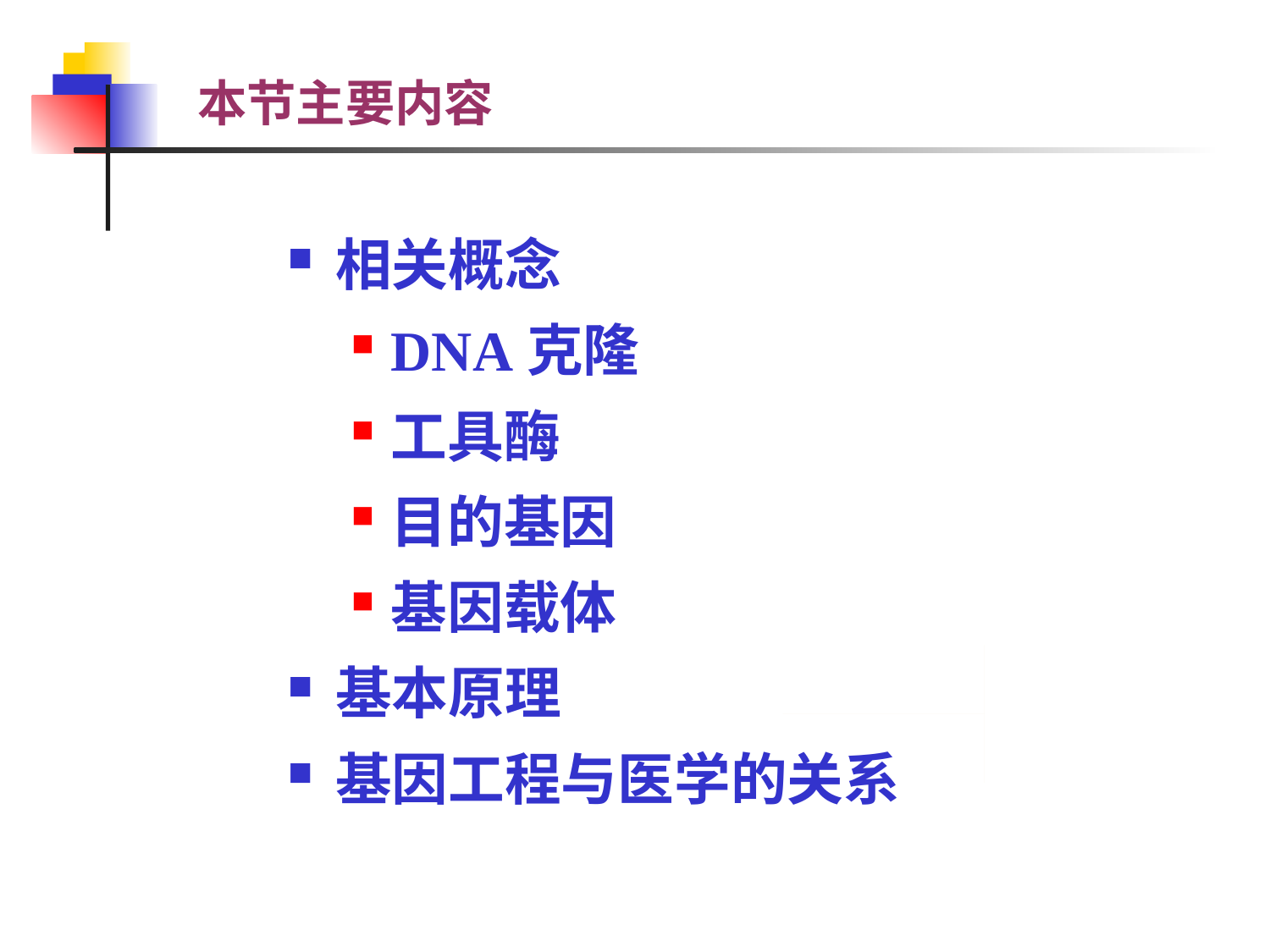

本节主要内容
相关概念
DNA克隆
工具酶
目的基因
基因载体
基本原理
基因工程与医学的关系